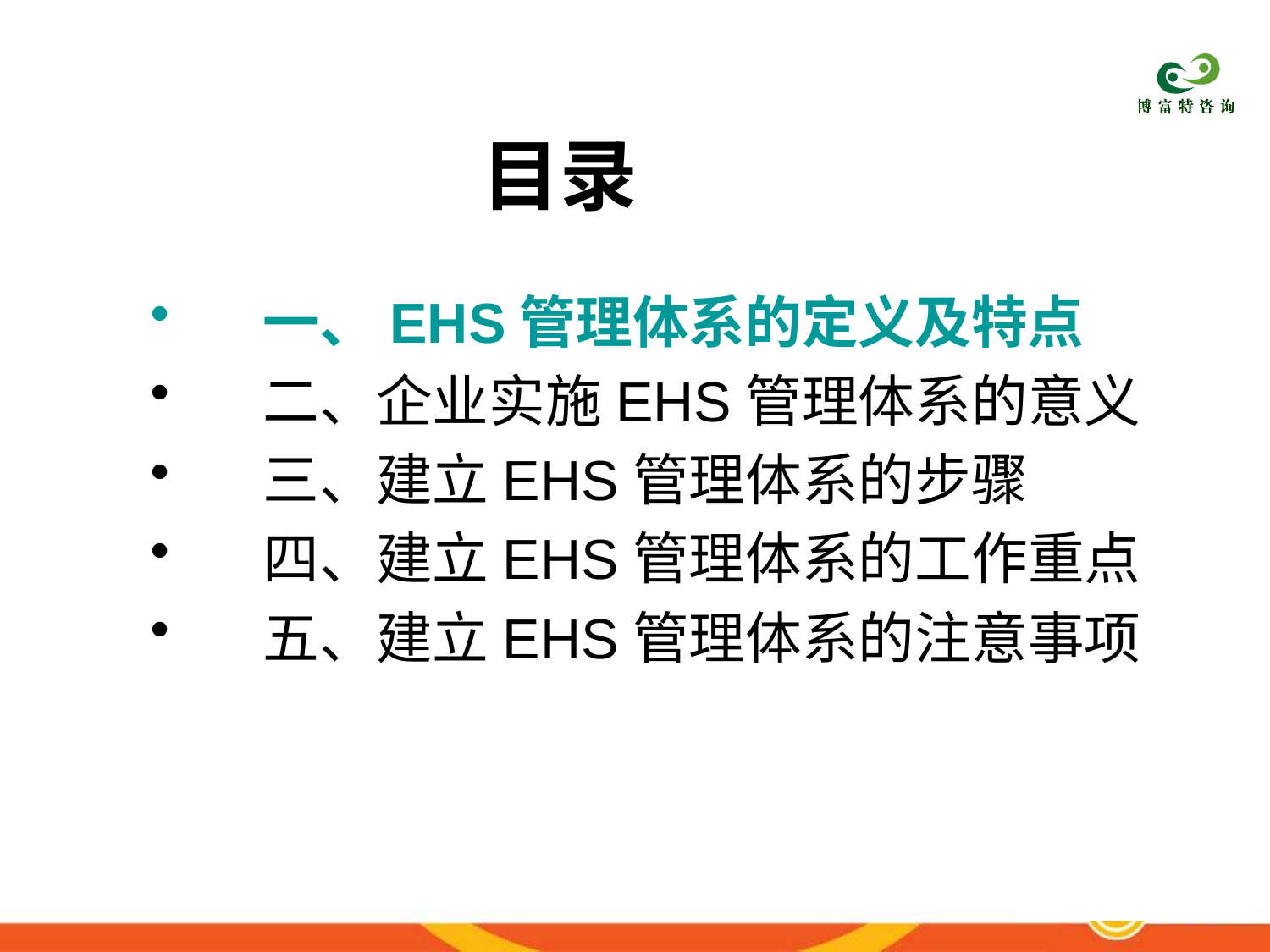

# 目录
一、EHS管理体系的定义及特点
二、企业实施EHS管理体系的意义
三、建立EHS管理体系的步骤
四、建立EHS管理体系的工作重点
五、建立EHS管理体系的注意事项